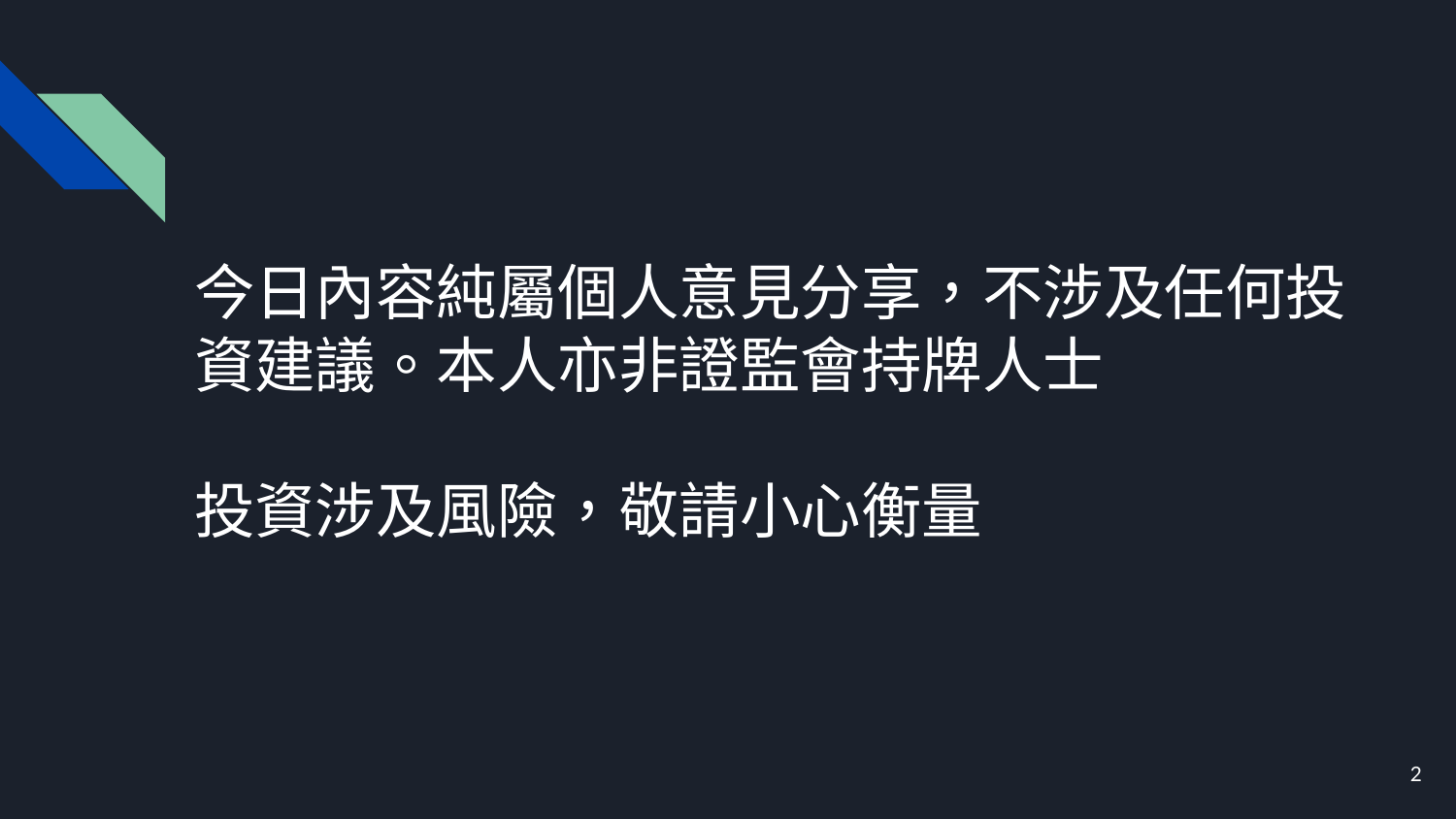

今日內容純屬個人意見分享，不涉及任何投資建議。本人亦非證監會持牌人士

投資涉及風險，敬請小心衡量
2